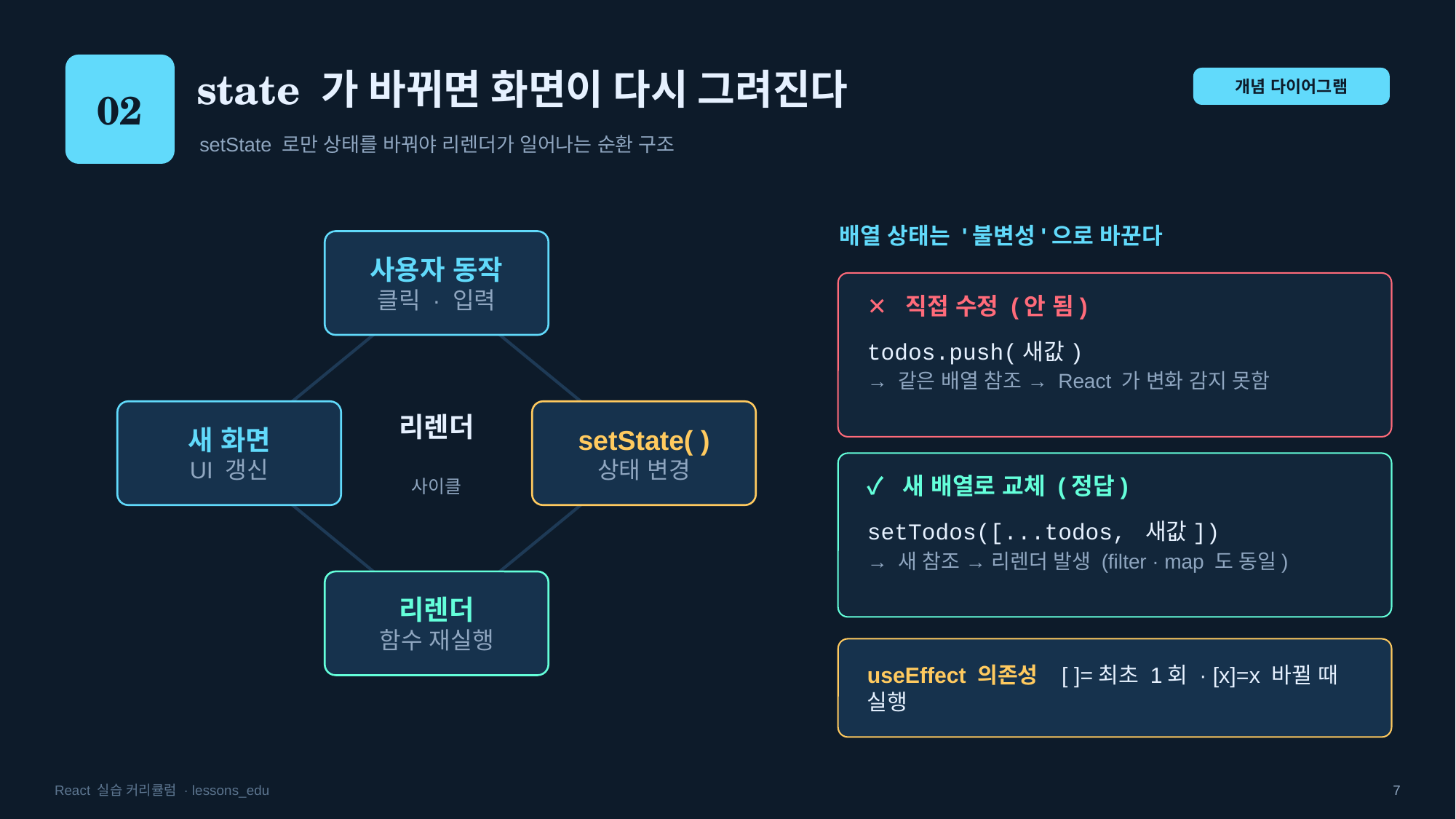

02
state 가 바뀌면 화면이 다시 그려진다
개념 다이어그램
setState 로만 상태를 바꿔야 리렌더가 일어나는 순환 구조
배열 상태는 '불변성'으로 바꾼다

사용자 동작
클릭 · 입력

✕  직접 수정 (안 됨)
todos.push(새값)
→ 같은 배열 참조 → React 가 변화 감지 못함
리렌더
사이클

새 화면
UI 갱신

setState( )
상태 변경

✓  새 배열로 교체 (정답)
setTodos([...todos, 새값])
→ 새 참조 → 리렌더 발생 (filter · map 도 동일)

리렌더
함수 재실행

useEffect 의존성   [ ]=최초 1회 · [x]=x 바뀔 때 실행
React 실습 커리큘럼 · lessons_edu
7